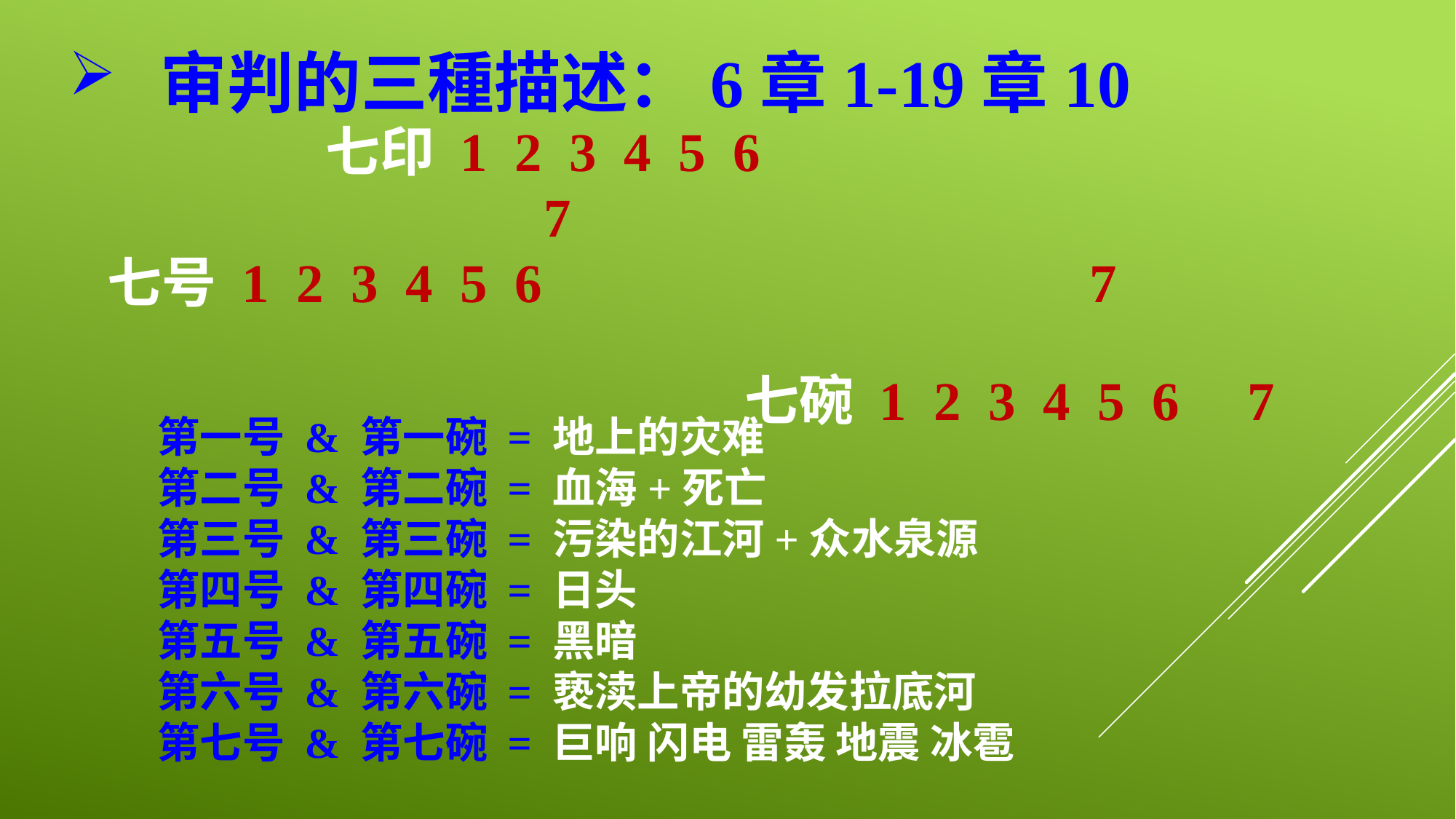

审判的三種描述：6章1-19章10
	 	七印 1  2  3  4  5  6 									        7 						                    七号 1  2  3  4  5  6 				        7
                      	                        七碗 1  2  3  4  5  6     7

第一号 & 第一碗 = 地上的灾难
第二号 & 第二碗 = 血海+死亡
第三号 & 第三碗 = 污染的江河+众水泉源
第四号 & 第四碗 = 日头
第五号 & 第五碗 = 黑暗
第六号 & 第六碗 = 亵渎上帝的幼发拉底河
第七号 & 第七碗 = 巨响 闪电 雷轰 地震 冰雹